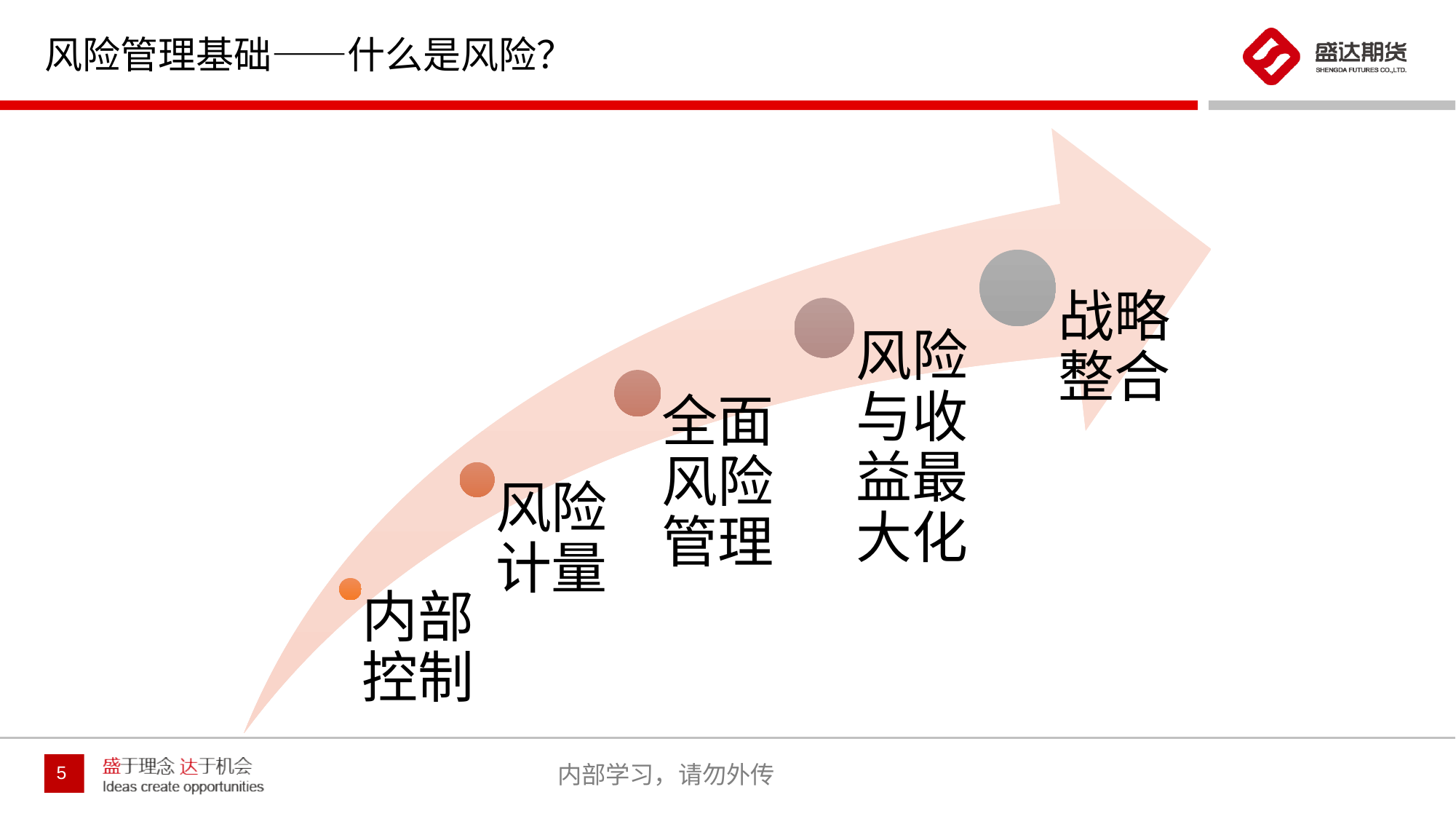

# 风险管理基础——什么是风险？
内部控制
风险计量
全面风险管理
风险与收益最大化
战略整合